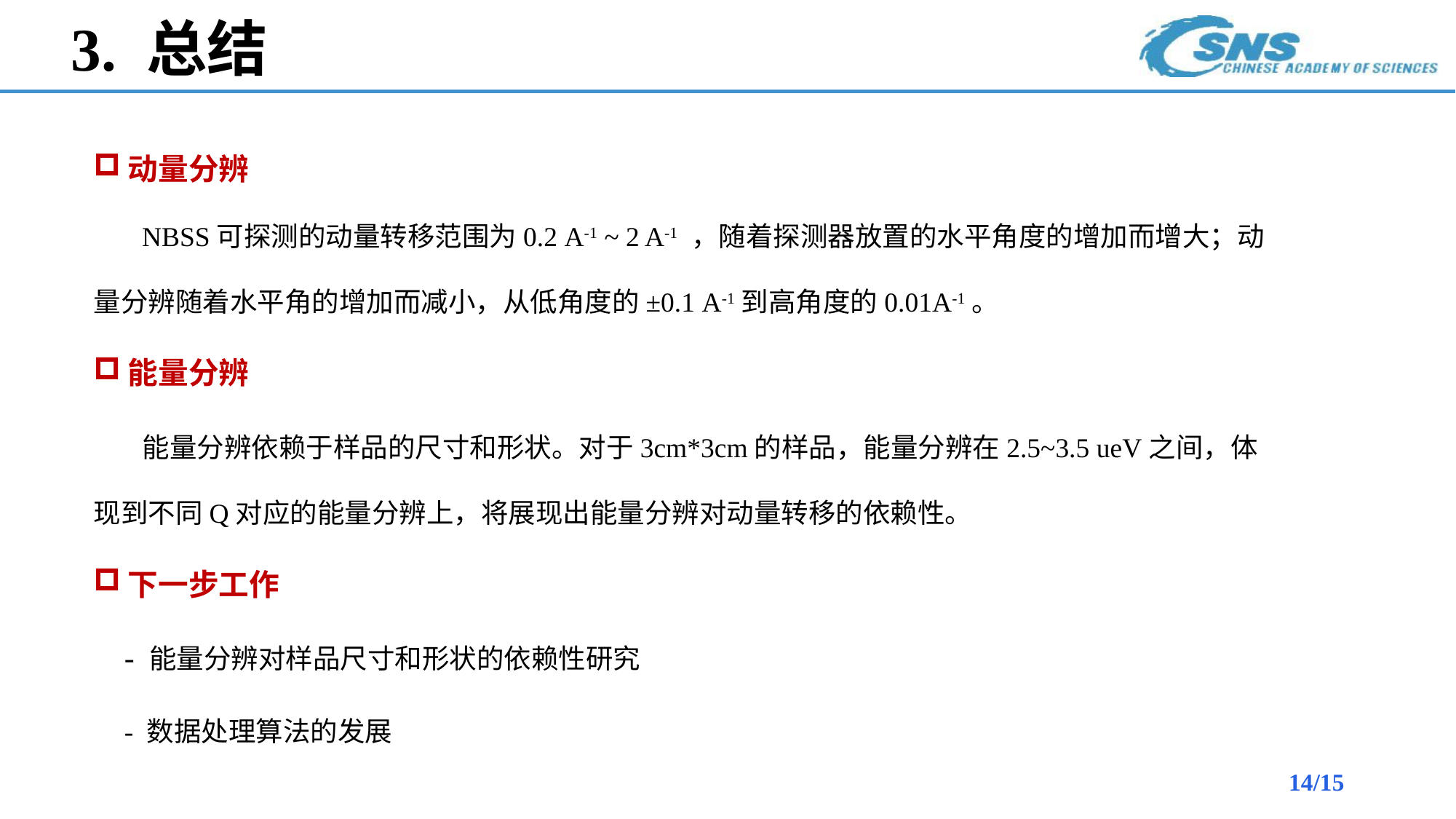

3. 总结
动量分辨
       NBSS可探测的动量转移范围为0.2 A-1 ~ 2 A-1 ，随着探测器放置的水平角度的增加而增大；动量分辨随着水平角的增加而减小，从低角度的±0.1 A-1到高角度的0.01A-1。
能量分辨
      能量分辨依赖于样品的尺寸和形状。对于3cm*3cm的样品，能量分辨在2.5~3.5 ueV之间，体现到不同Q对应的能量分辨上，将展现出能量分辨对动量转移的依赖性。
下一步工作
    - 能量分辨对样品尺寸和形状的依赖性研究
    - 数据处理算法的发展
14/15